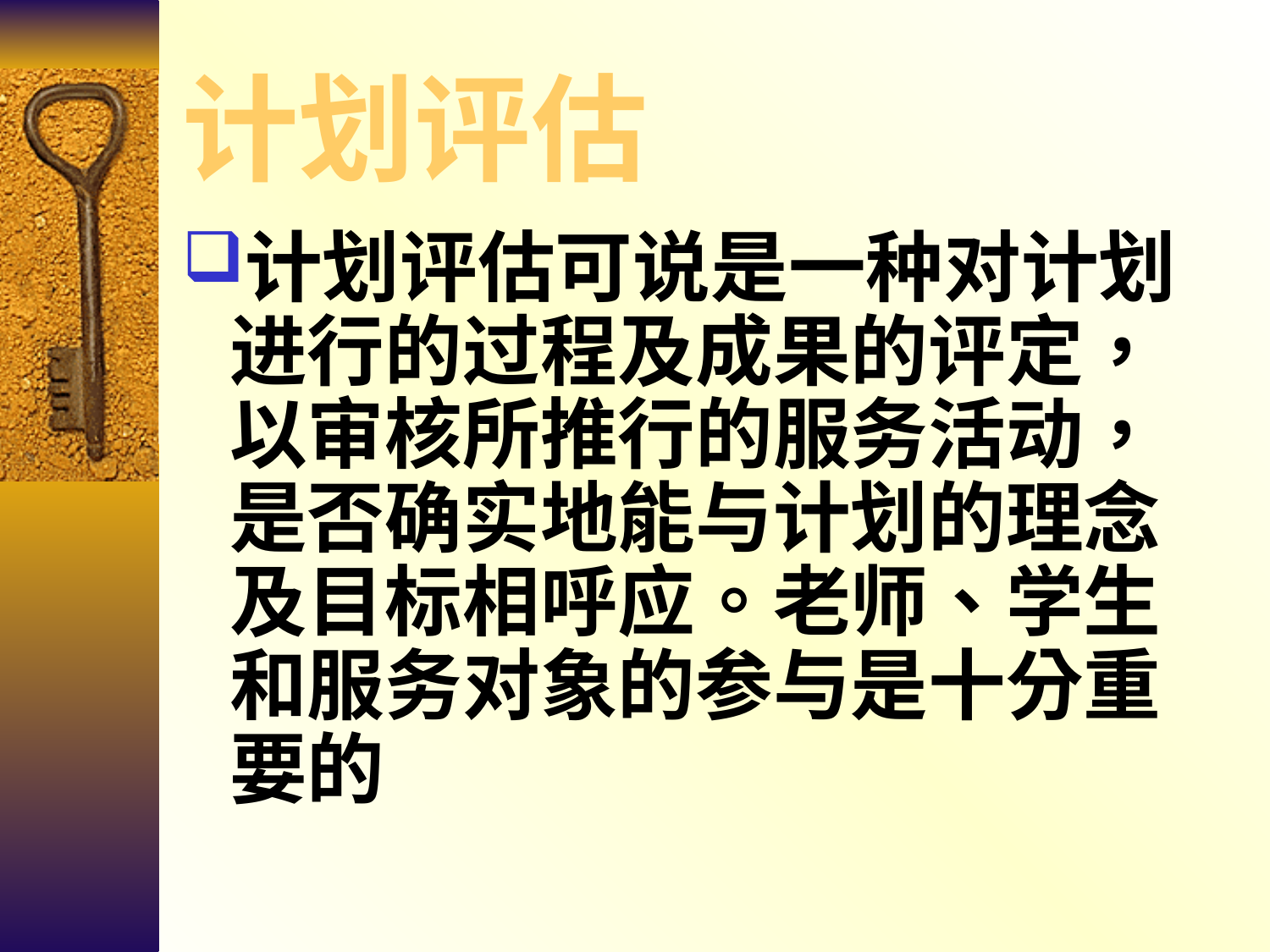

# 计划评估
计划评估可说是一种对计划进行的过程及成果的评定，以审核所推行的服务活动，是否确实地能与计划的理念及目标相呼应。老师、学生和服务对象的参与是十分重要的